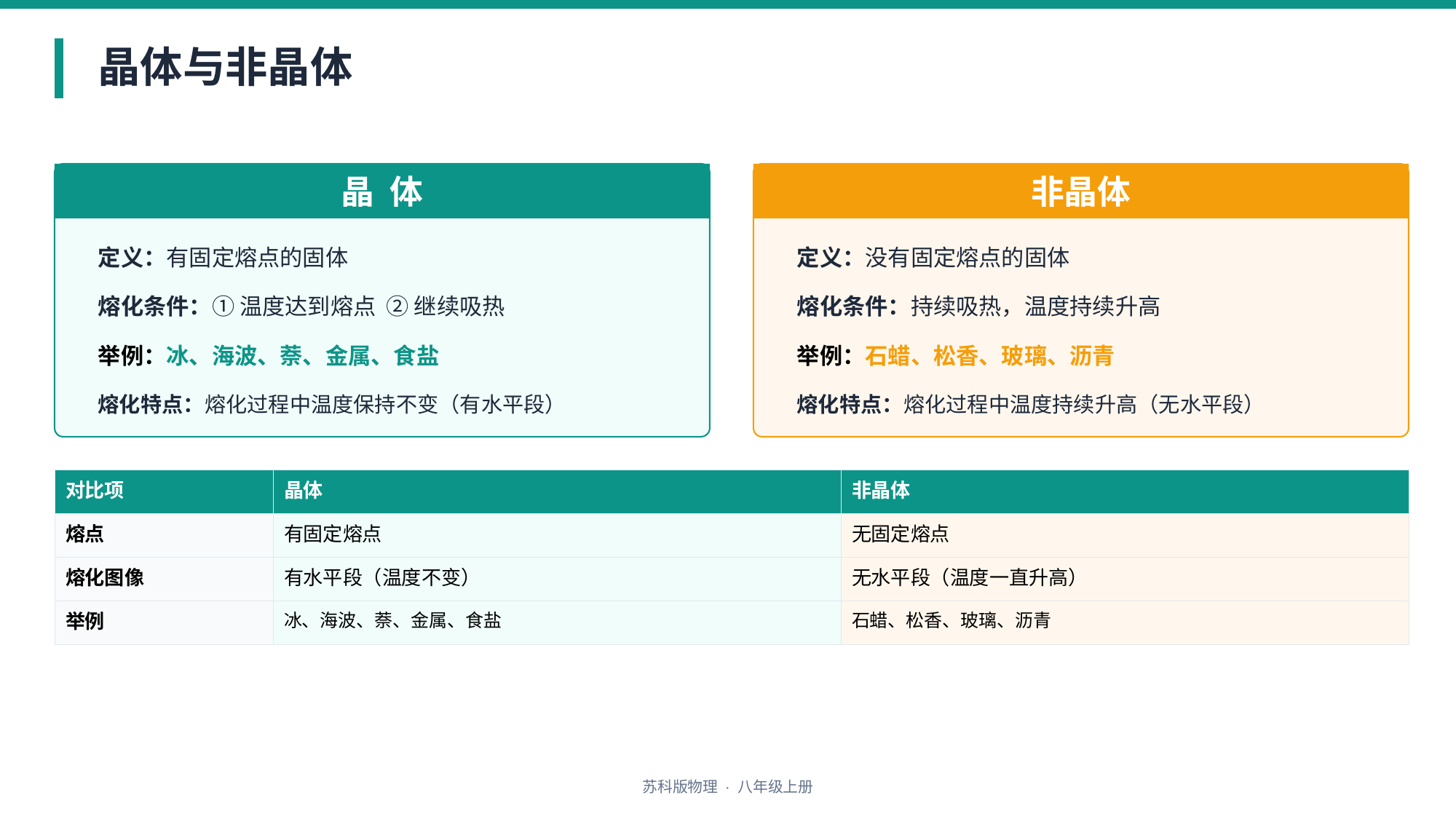

晶体与非晶体

晶  体

非晶体
定义：有固定熔点的固体
定义：没有固定熔点的固体
熔化条件：① 温度达到熔点  ② 继续吸热
熔化条件：持续吸热，温度持续升高
举例：冰、海波、萘、金属、食盐
举例：石蜡、松香、玻璃、沥青
熔化特点：熔化过程中温度保持不变（有水平段）
熔化特点：熔化过程中温度持续升高（无水平段）
| 对比项 | 晶体 | 非晶体 |
| --- | --- | --- |
| 熔点 | 有固定熔点 | 无固定熔点 |
| 熔化图像 | 有水平段（温度不变） | 无水平段（温度一直升高） |
| 举例 | 冰、海波、萘、金属、食盐 | 石蜡、松香、玻璃、沥青 |
苏科版物理 · 八年级上册